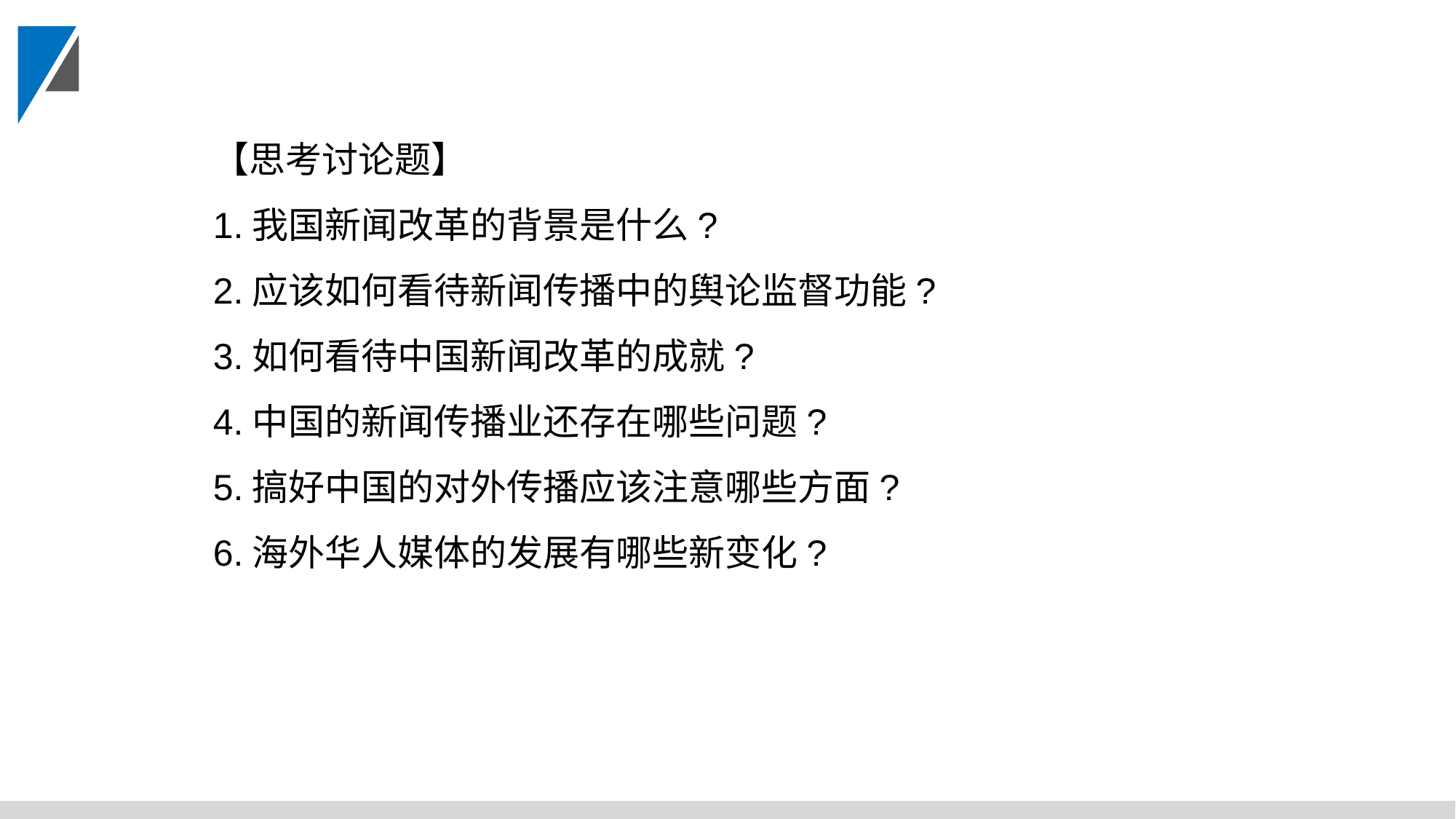

【思考讨论题】
1.我国新闻改革的背景是什么?
2.应该如何看待新闻传播中的舆论监督功能?
3.如何看待中国新闻改革的成就?
4.中国的新闻传播业还存在哪些问题?
5.搞好中国的对外传播应该注意哪些方面?
6.海外华人媒体的发展有哪些新变化?